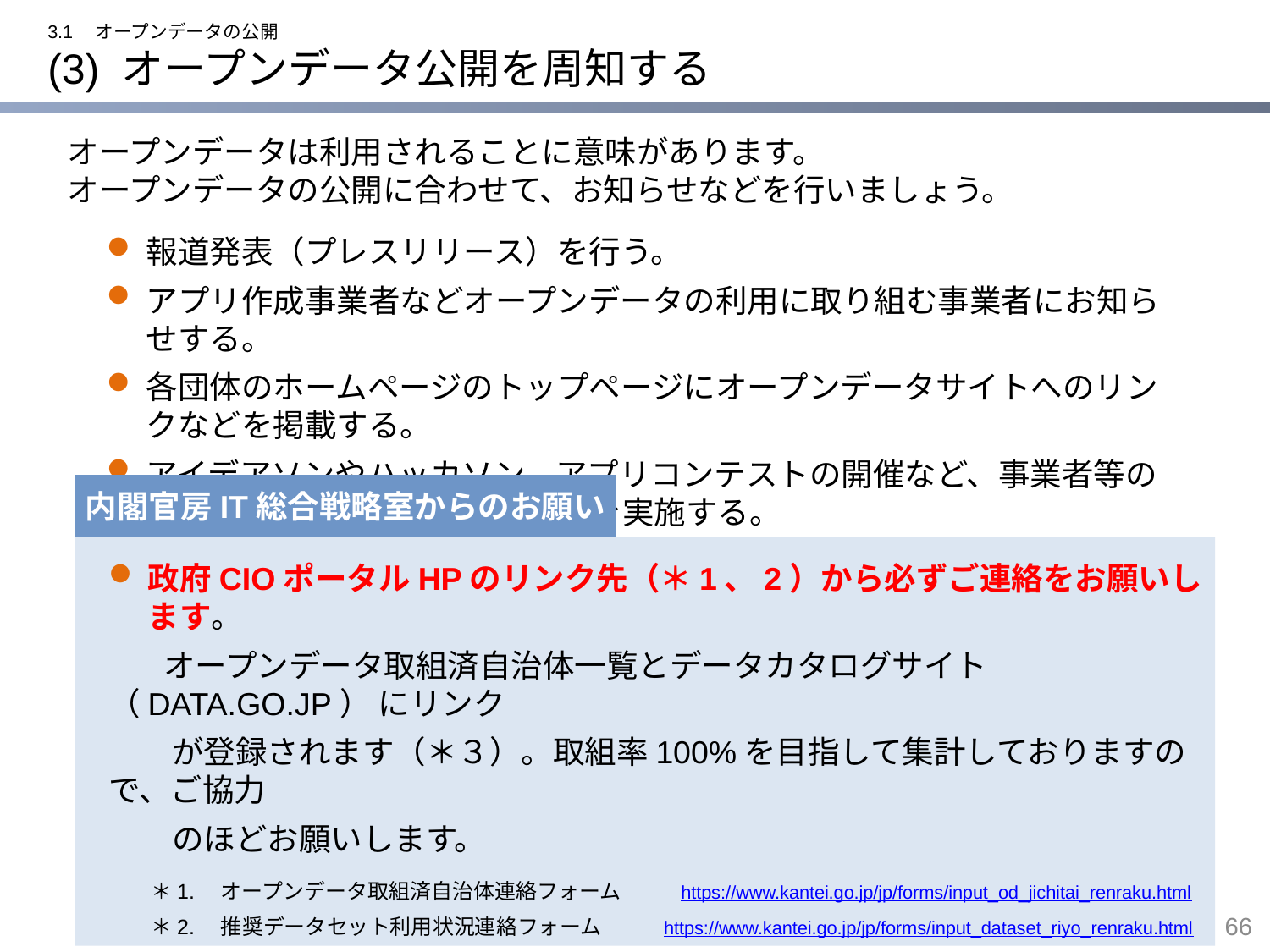

3.1　オープンデータの公開
# (3) オープンデータ公開を周知する
オープンデータは利用されることに意味があります。
オープンデータの公開に合わせて、お知らせなどを行いましょう。

報道発表（プレスリリース）を行う。
アプリ作成事業者などオープンデータの利用に取り組む事業者にお知らせする。
各団体のホームページのトップページにオープンデータサイトへのリンクなどを掲載する。
アイデアソンやハッカソン、アプリコンテストの開催など、事業者等の利用を促進するようなイベントを実施する。

内閣官房IT総合戦略室からのお願い

政府CIOポータルHPのリンク先（＊1、2）から必ずご連絡をお願いします。
　　　オープンデータ取組済自治体一覧とデータカタログサイト（DATA.GO.JP） にリンク
　　が登録されます（＊３）。取組率100%を目指して集計しておりますので、ご協力
　　のほどお願いします。
　　＊1.　オープンデータ取組済自治体連絡フォーム　　　https://www.kantei.go.jp/jp/forms/input_od_jichitai_renraku.html
　　＊2.　推奨データセット利用状況連絡フォーム　　　https://www.kantei.go.jp/jp/forms/input_dataset_riyo_renraku.html
　　＊3.　データカタログサイトへのリンク登録をご希望の場合、＊１の連絡フォームの「公開したサイトの情報」の項目すべてを
　　　　　　ご回答ください。ご入力された情報がデータカタログサイト（https://www.data.go.jp/）に公開されます。
66